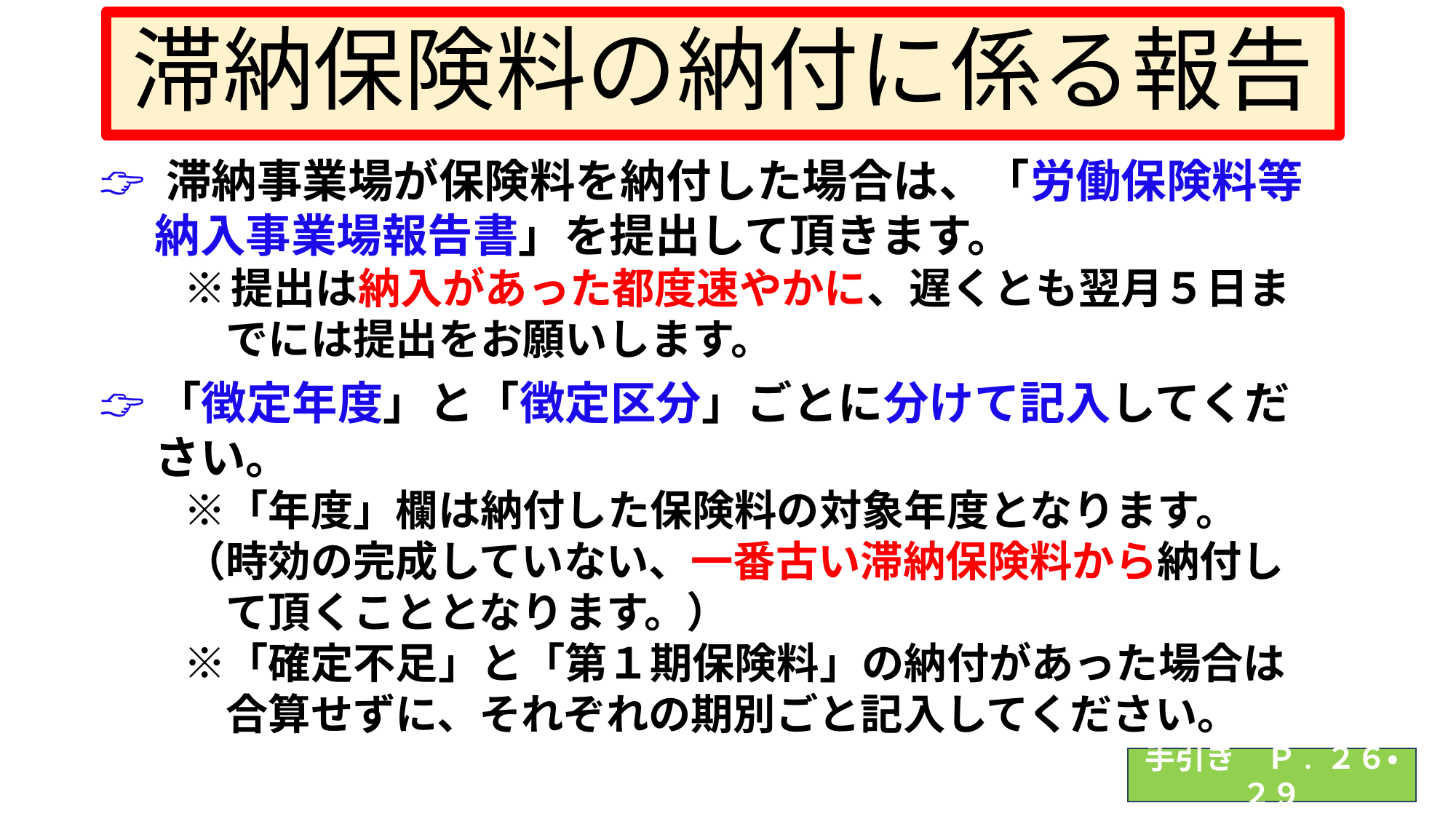

# 滞納保険料の納付に係る報告
👉 滞納事業場が保険料を納付した場合は、「労働保険料等
　 納入事業場報告書」を提出して頂きます。
　　※ 提出は納入があった都度速やかに、遅くとも翌月５日ま
　　　でには提出をお願いします。

👉「徴定年度」と「徴定区分」ごとに分けて記入してくだ
　 さい。
　　※「年度」欄は納付した保険料の対象年度となります。
　　（時効の完成していない、一番古い滞納保険料から納付し
　　　て頂くこととなります。）
　　※「確定不足」と「第１期保険料」の納付があった場合は
　　　合算せずに、それぞれの期別ごと記入してください。

手引き　Ｐ. ２６・２９